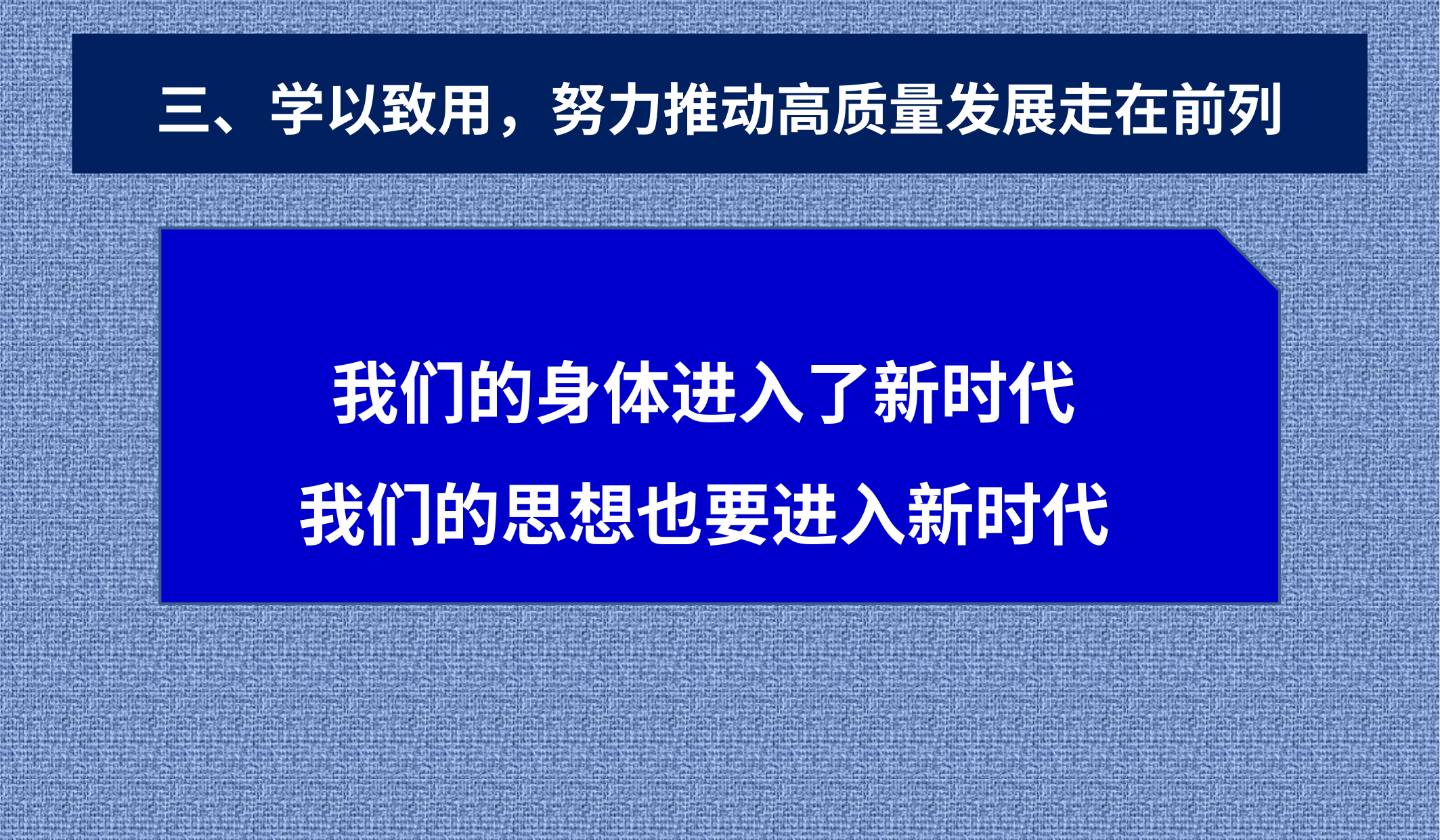

# 三、学以致用，努力推动高质量发展走在前列
我们的身体进入了新时代
我们的思想也要进入新时代